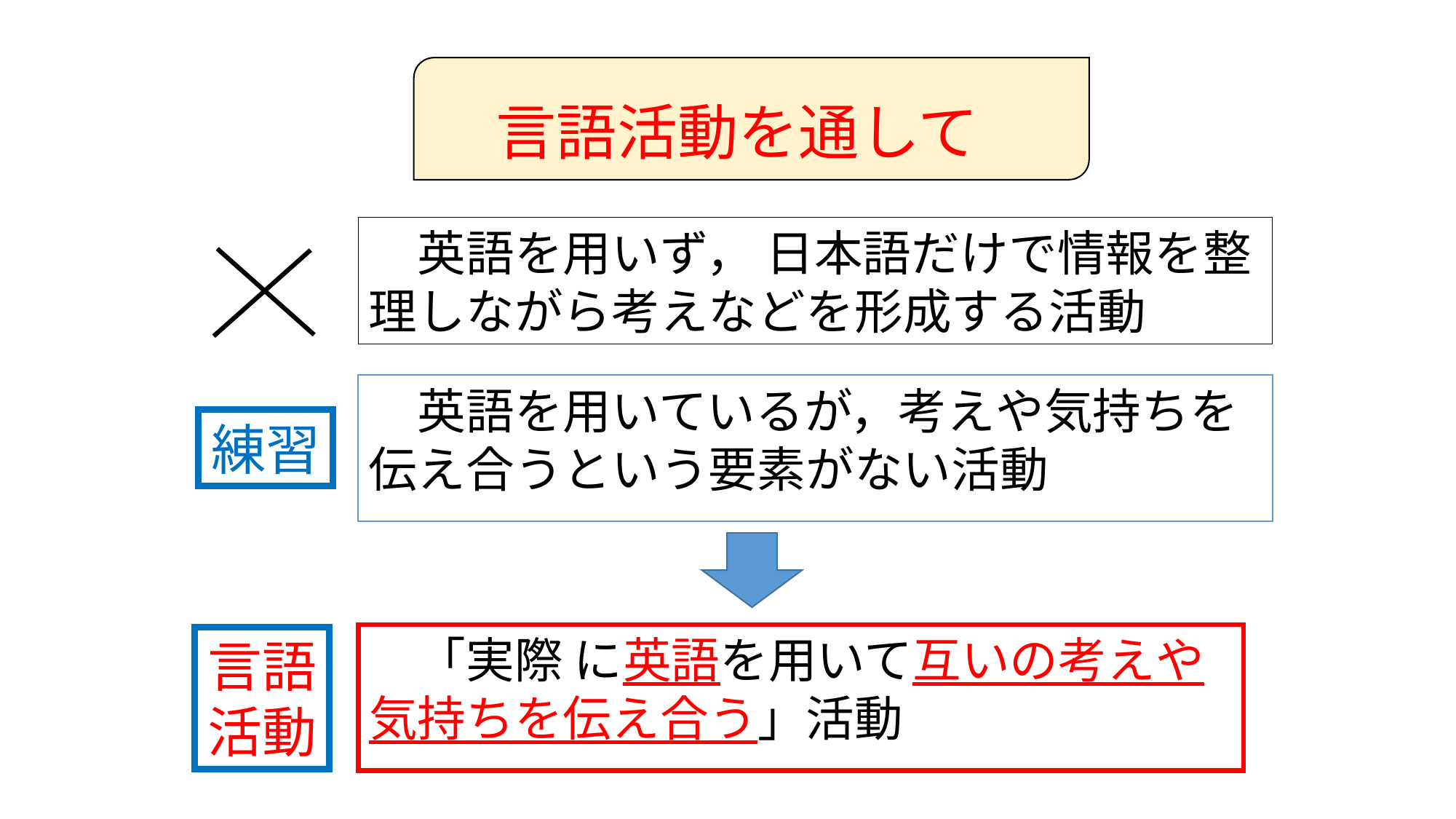

言語活動を通して
　英語を用いず， 日本語だけで情報を整理しながら考えなどを形成する活動
　英語を用いているが，考えや気持ちを伝え合うという要素がない活動
練習

　「実際 に英語を用いて互いの考えや気持ちを伝え合う」活動
言語活動